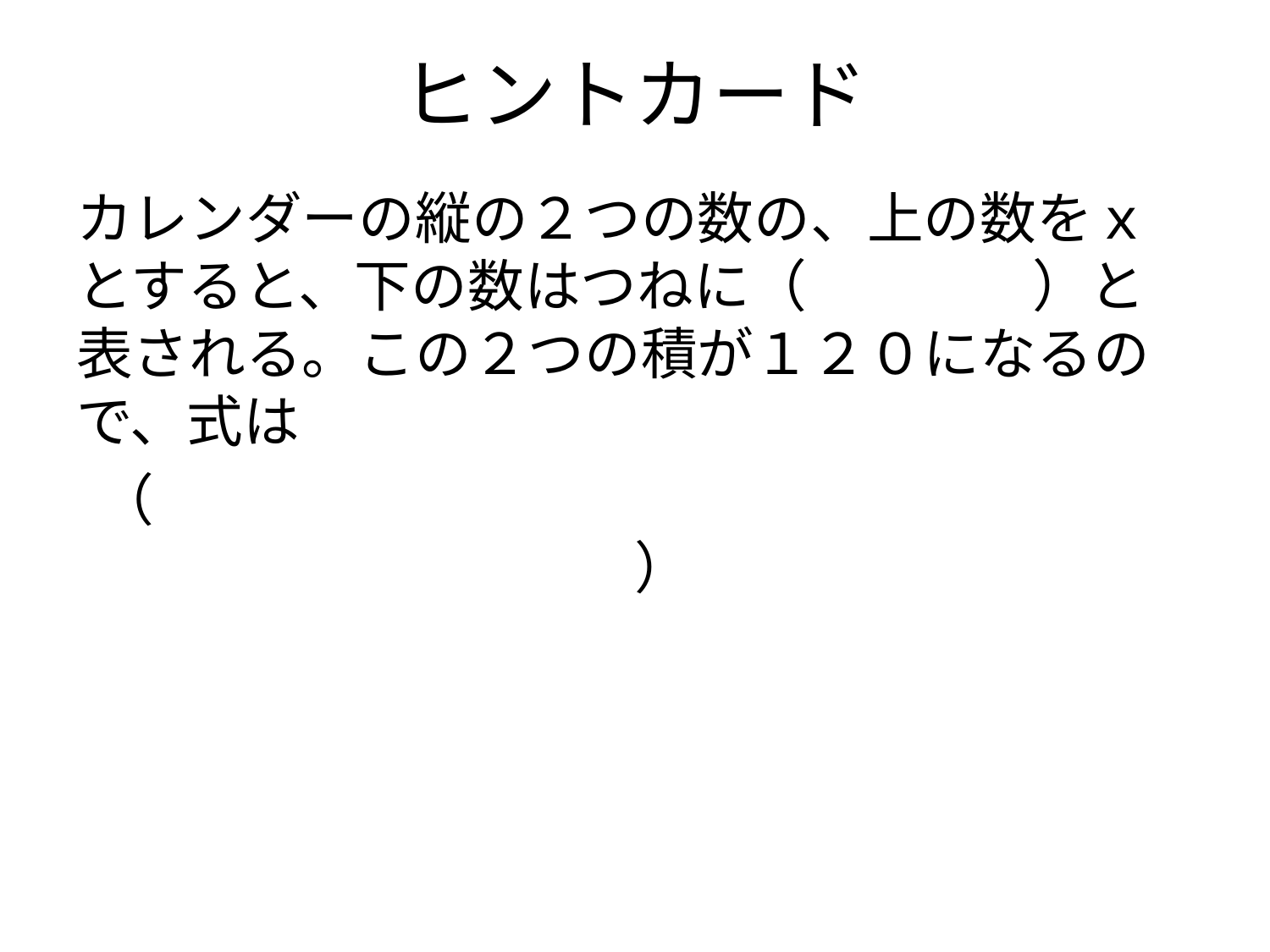

# ヒントカード
カレンダーの縦の２つの数の、上の数をｘとすると、下の数はつねに（　　　　）と表される。この２つの積が１２０になるので、式は
（　　　　　　　　　　　　　　　　　　　）